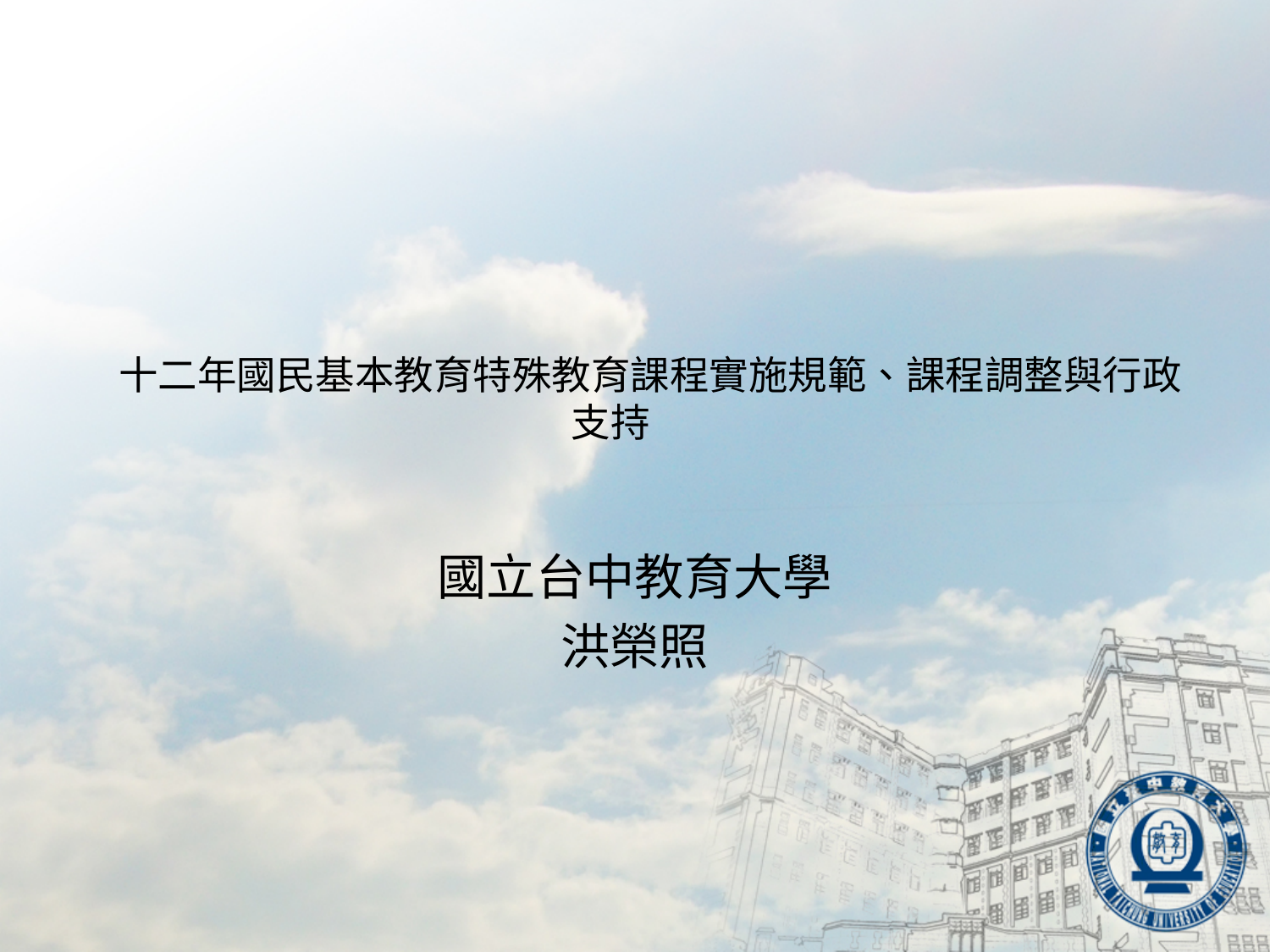

# 十二年國民基本教育特殊教育課程實施規範、課程調整與行政支持
國立台中教育大學
洪榮照